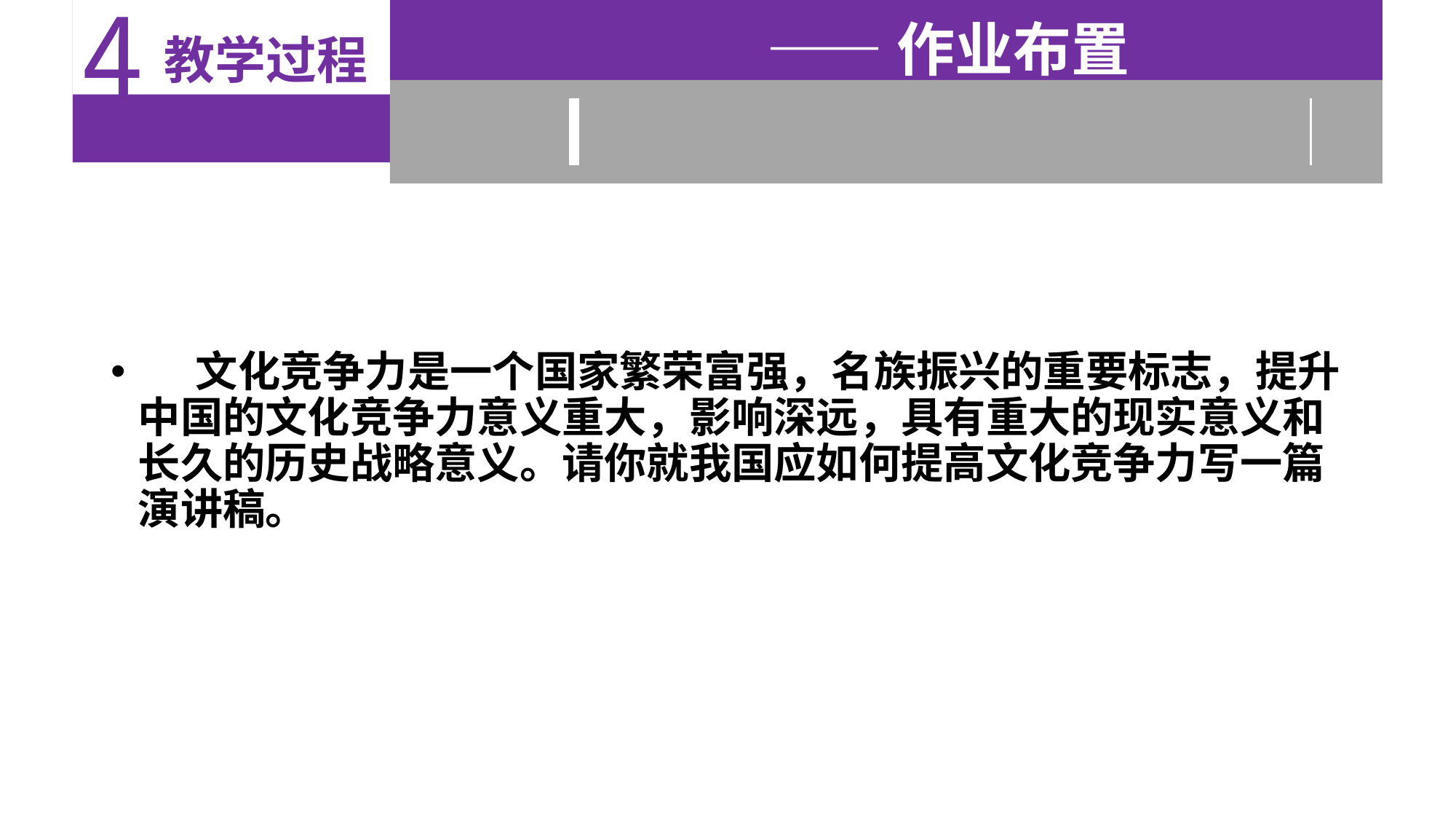

4
     教学过程

——作业布置
#

    文化竞争力是一个国家繁荣富强，名族振兴的重要标志，提升中国的文化竞争力意义重大，影响深远，具有重大的现实意义和长久的历史战略意义。请你就我国应如何提高文化竞争力写一篇演讲稿。